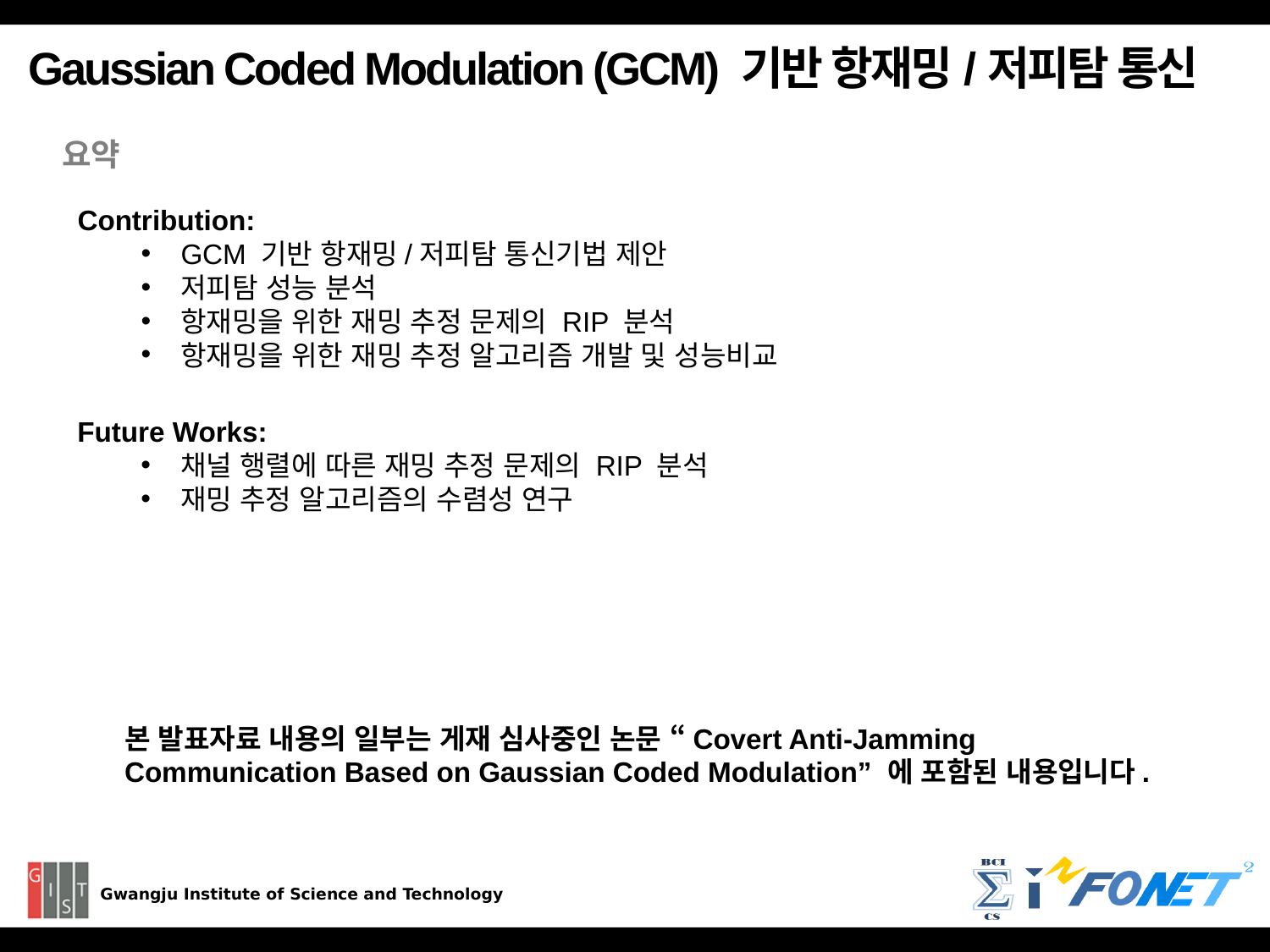

Gaussian Coded Modulation (GCM) 기반 항재밍/저피탐 통신
요약
Contribution:
GCM 기반 항재밍/저피탐 통신기법 제안
저피탐 성능 분석
항재밍을 위한 재밍 추정 문제의 RIP 분석
항재밍을 위한 재밍 추정 알고리즘 개발 및 성능비교

Future Works:
채널 행렬에 따른 재밍 추정 문제의 RIP 분석
재밍 추정 알고리즘의 수렴성 연구
본 발표자료 내용의 일부는 게재 심사중인 논문 “Covert Anti-Jamming Communication Based on Gaussian Coded Modulation” 에 포함된 내용입니다.